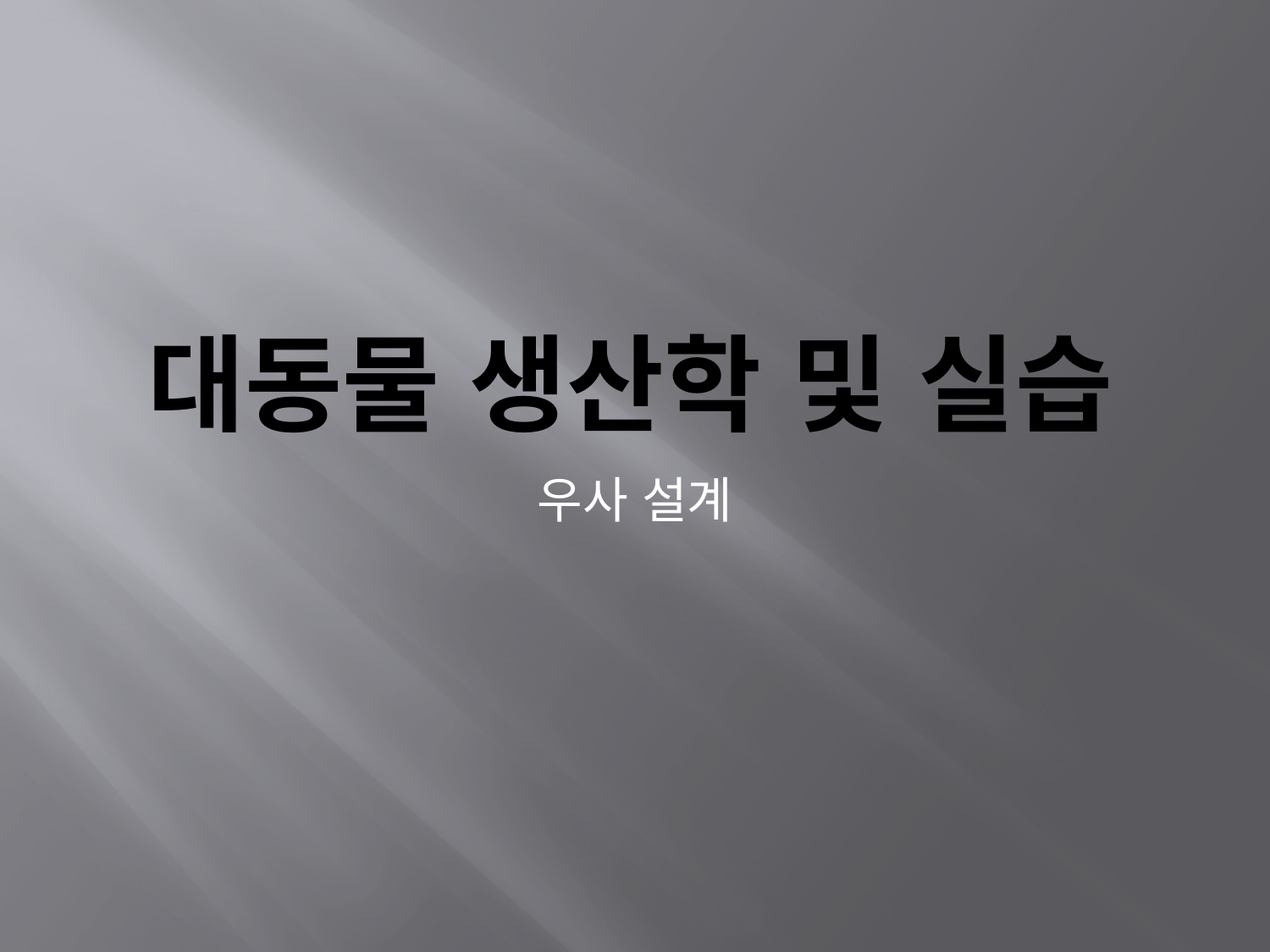

# 대동물 생산학 및 실습
우사 설계